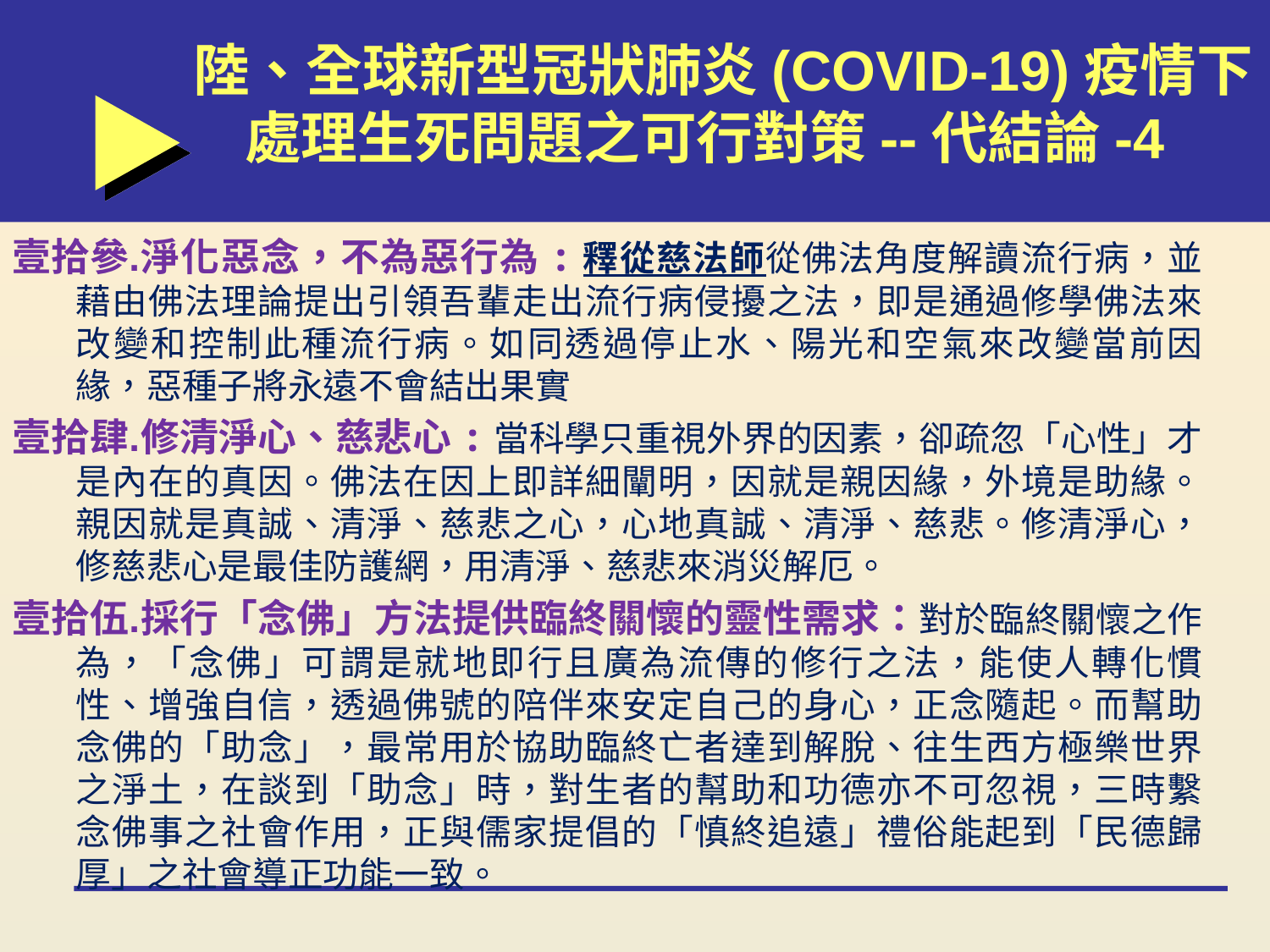

陸、全球新型冠狀肺炎(COVID-19)疫情下
    處理生死問題之可行對策--代結論-4
淨化惡念，不為惡行為:釋從慈法師從佛法角度解讀流行病，並藉由佛法理論提出引領吾輩走出流行病侵擾之法，即是通過修學佛法來改變和控制此種流行病。如同透過停止水、陽光和空氣來改變當前因緣，惡種子將永遠不會結出果實
修清淨心、慈悲心:當科學只重視外界的因素，卻疏忽「心性」才是內在的真因。佛法在因上即詳細闡明，因就是親因緣，外境是助緣。親因就是真誠、清淨、慈悲之心，心地真誠、清淨、慈悲。修清淨心，修慈悲心是最佳防護網，用清淨、慈悲來消災解厄。
採行「念佛」方法提供臨終關懷的靈性需求：對於臨終關懷之作為，「念佛」可謂是就地即行且廣為流傳的修行之法，能使人轉化慣性、增強自信，透過佛號的陪伴來安定自己的身心，正念隨起。而幫助念佛的「助念」，最常用於協助臨終亡者達到解脫、往生西方極樂世界之淨土，在談到「助念」時，對生者的幫助和功德亦不可忽視，三時繫念佛事之社會作用，正與儒家提倡的「慎終追遠」禮俗能起到「民德歸厚」之社會導正功能一致。